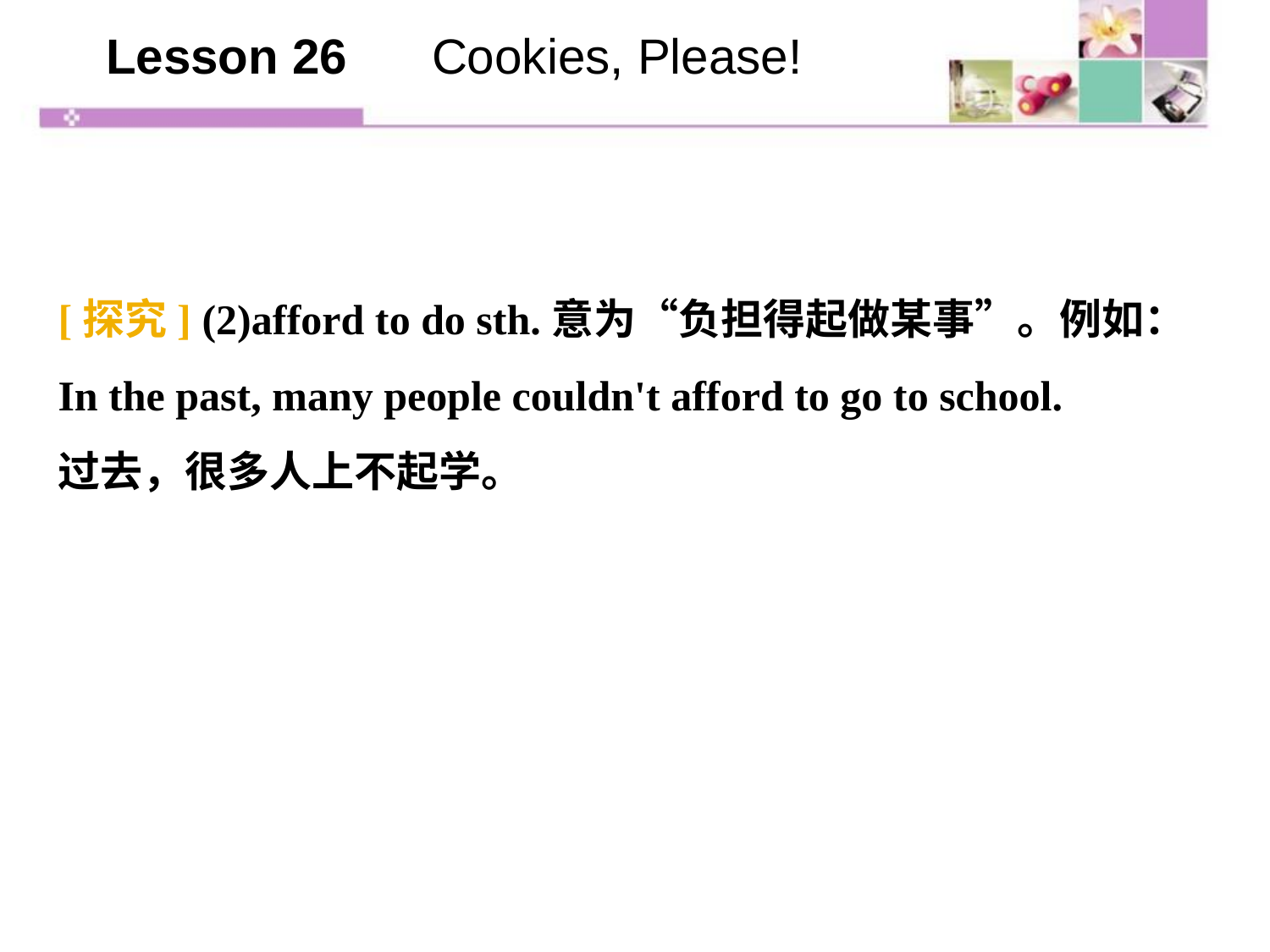

Lesson 26　 Cookies, Please!
[探究] (2)afford to do sth.意为“负担得起做某事”。例如：
In the past, many people couldn't afford to go to school.
过去，很多人上不起学。